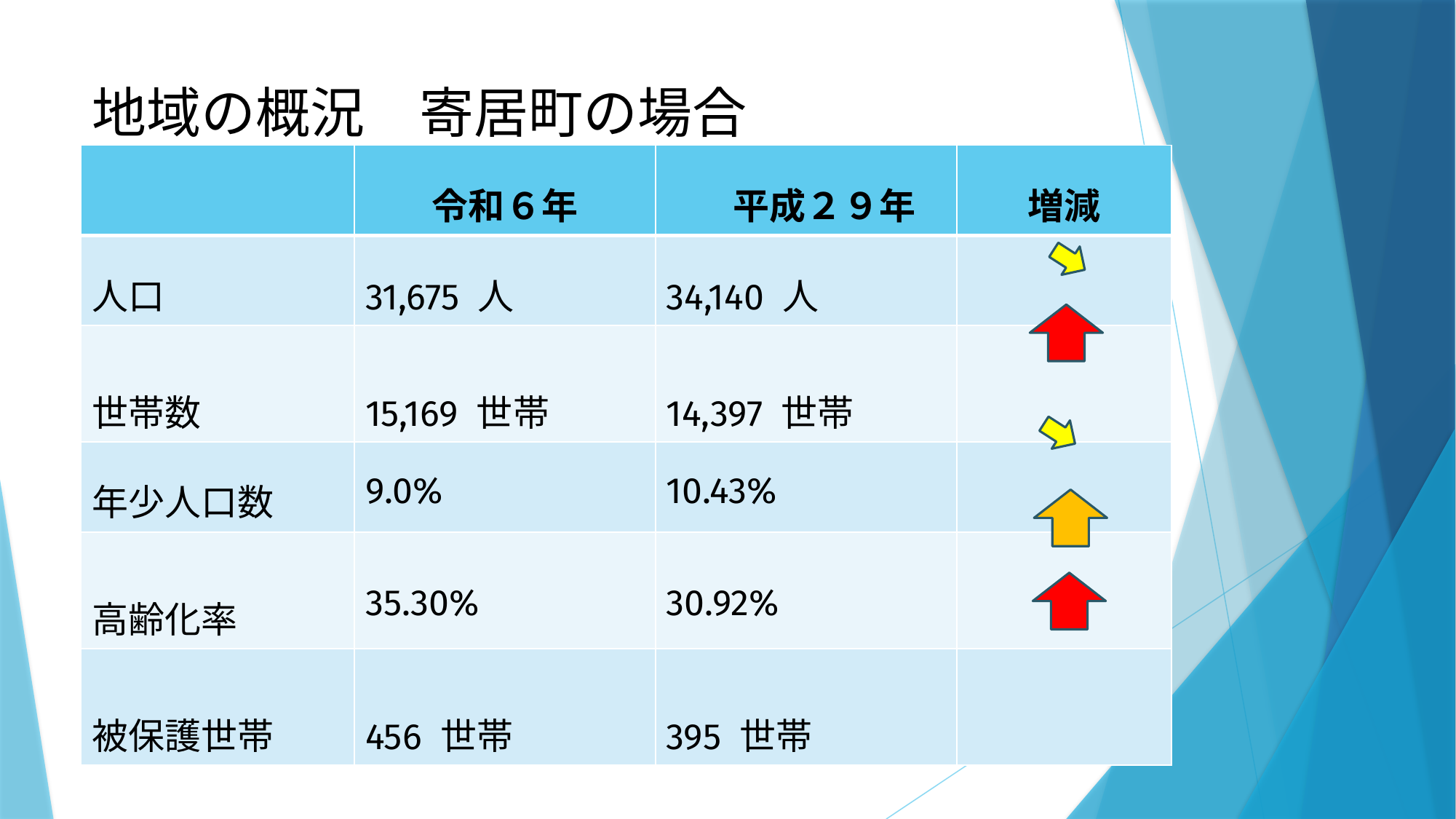

# 地域の概況　寄居町の場合
|  | 令和６年 | 平成２９年 | 増減 |
| --- | --- | --- | --- |
| 人口 | 31,675 人 | 34,140 人 |  |
| 世帯数 | 15,169 世帯 | 14,397 世帯 |  |
| 年少人口数 | 9.0% | 10.43% |  |
| 高齢化率 | 35.30% | 30.92% |  |
| 被保護世帯 | 456 世帯 | 395 世帯 |  |